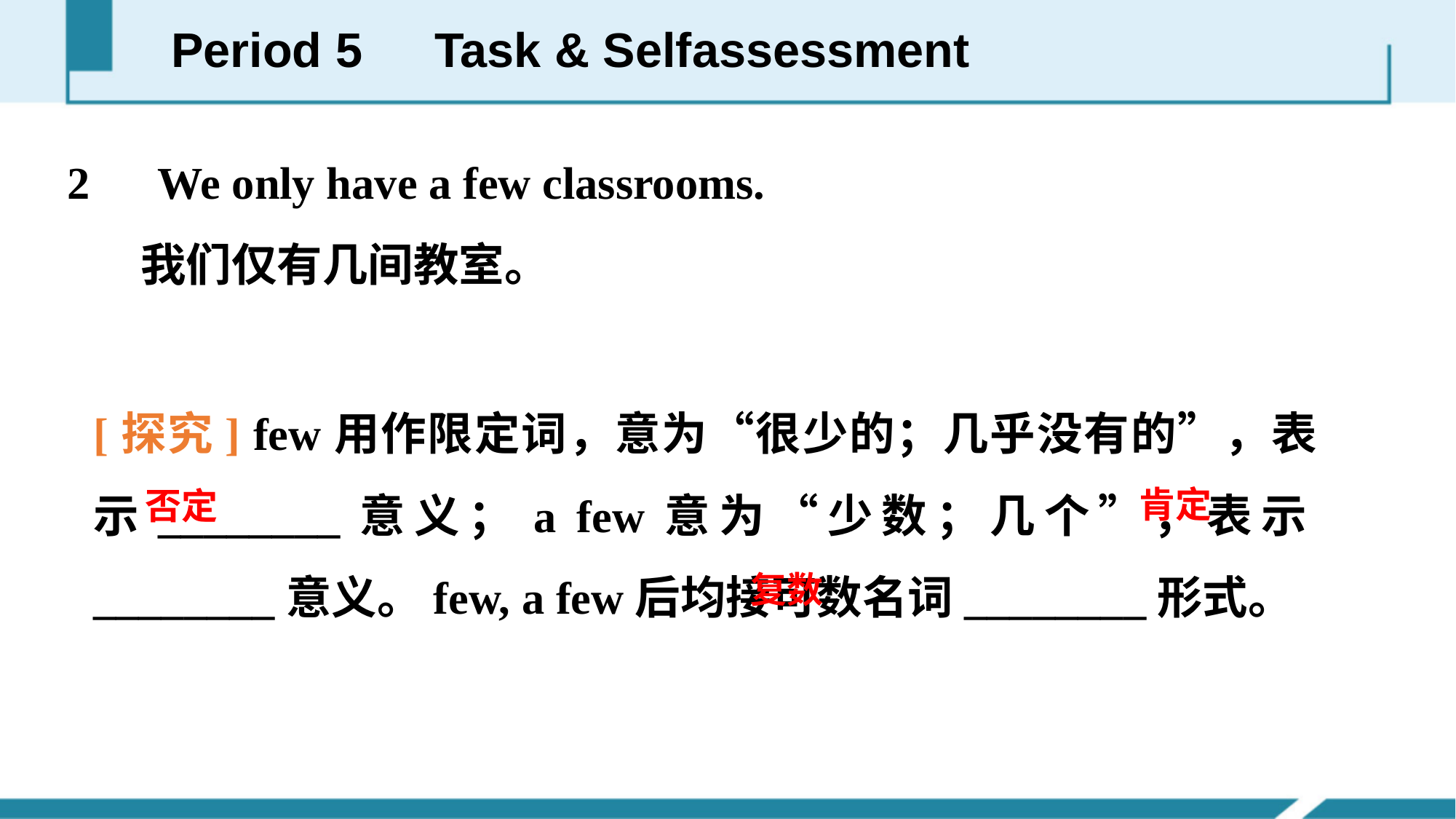

Period 5　Task & Self­assessment
2　We only have a few classrooms.
      我们仅有几间教室。
[探究] few用作限定词，意为“很少的；几乎没有的”，表示________意义；a few意为“少数；几个”，表示________意义。few, a few后均接可数名词________形式。
肯定
否定
复数